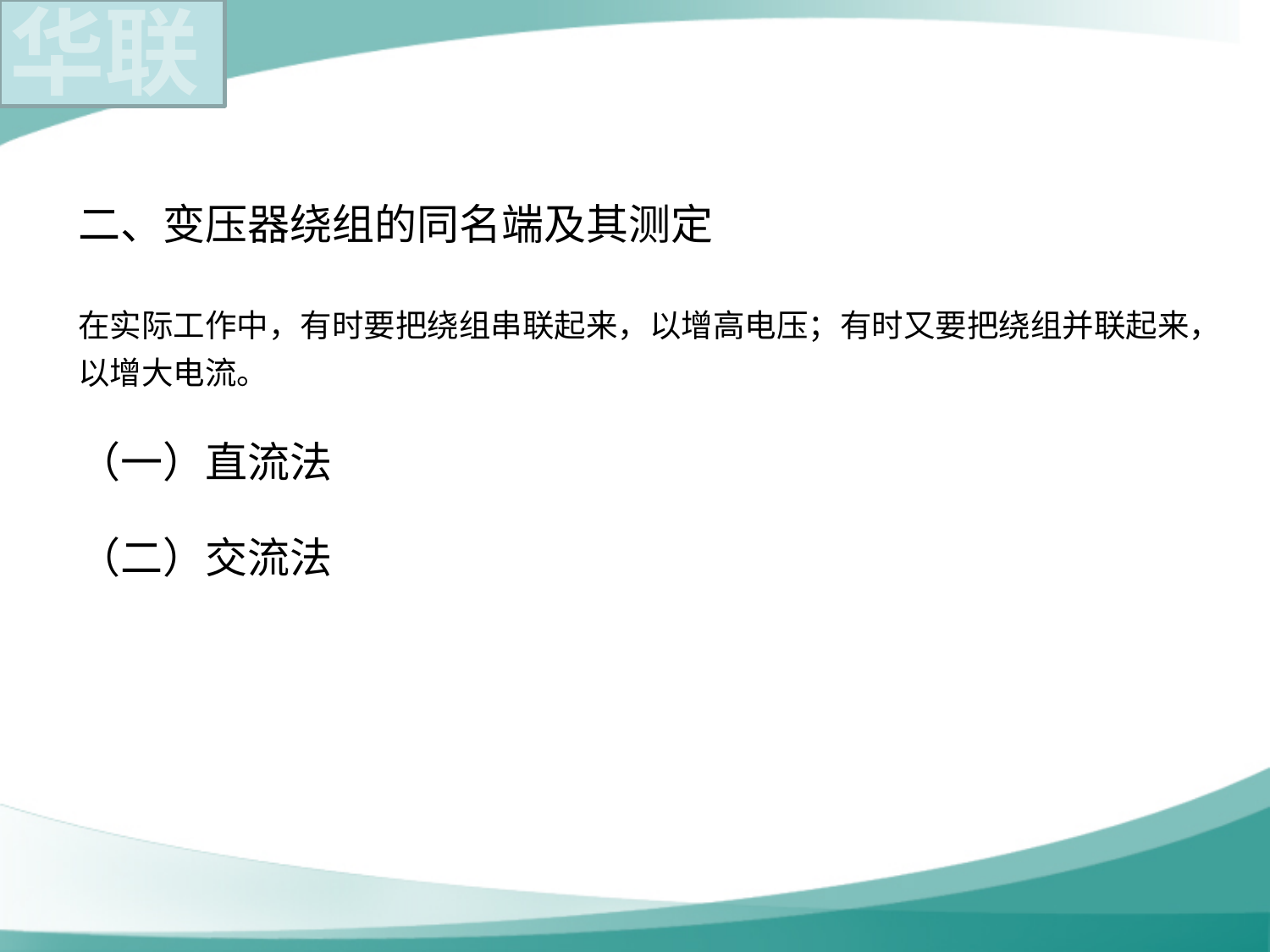

二、变压器绕组的同名端及其测定

在实际工作中，有时要把绕组串联起来，以增高电压；有时又要把绕组并联起来，以增大电流。

（一）直流法

（二）交流法